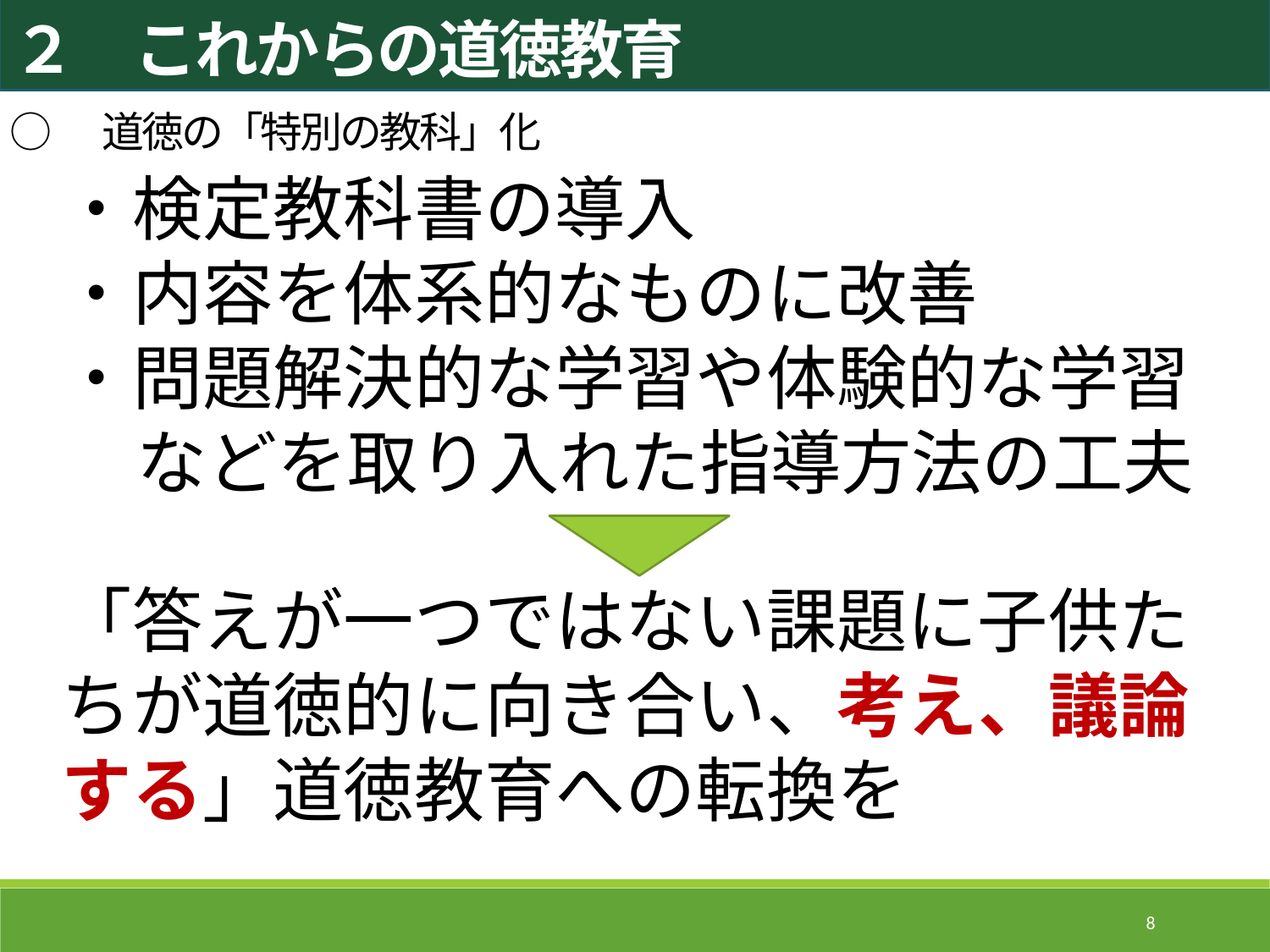

２　これからの道徳教育
○　道徳の「特別の教科」化
・検定教科書の導入
・内容を体系的なものに改善
・問題解決的な学習や体験的な学習などを取り入れた指導方法の工夫

「答えが一つではない課題に子供たちが道徳的に向き合い、考え、議論する」道徳教育への転換を
8